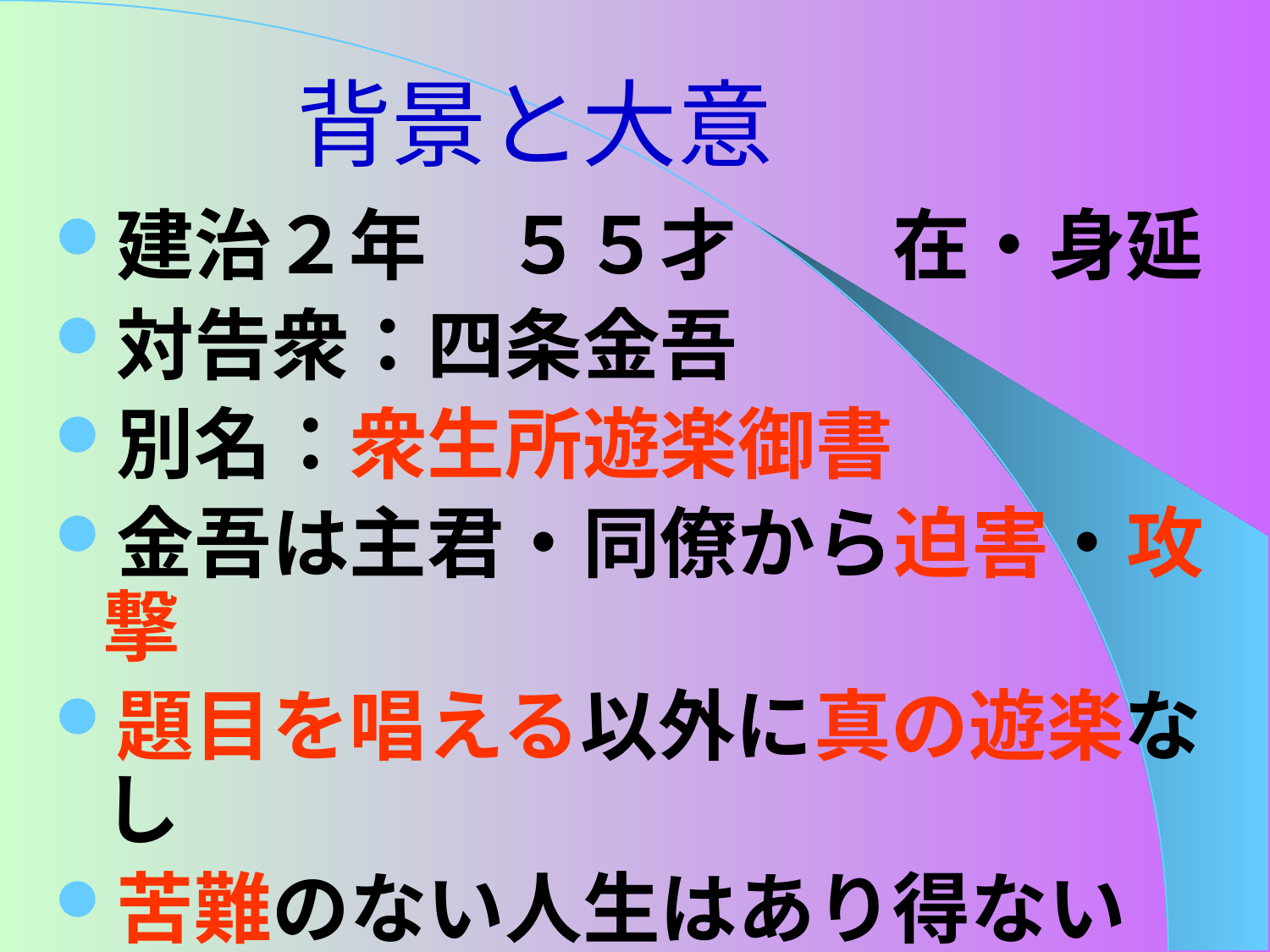

# 背景と大意
建治２年　５５才　　在・身延
対告衆：四条金吾
別名：衆生所遊楽御書
金吾は主君・同僚から迫害・攻撃
題目を唱える以外に真の遊楽なし
苦難のない人生はあり得ない
苦難の時も強き唱題で幸福を開け